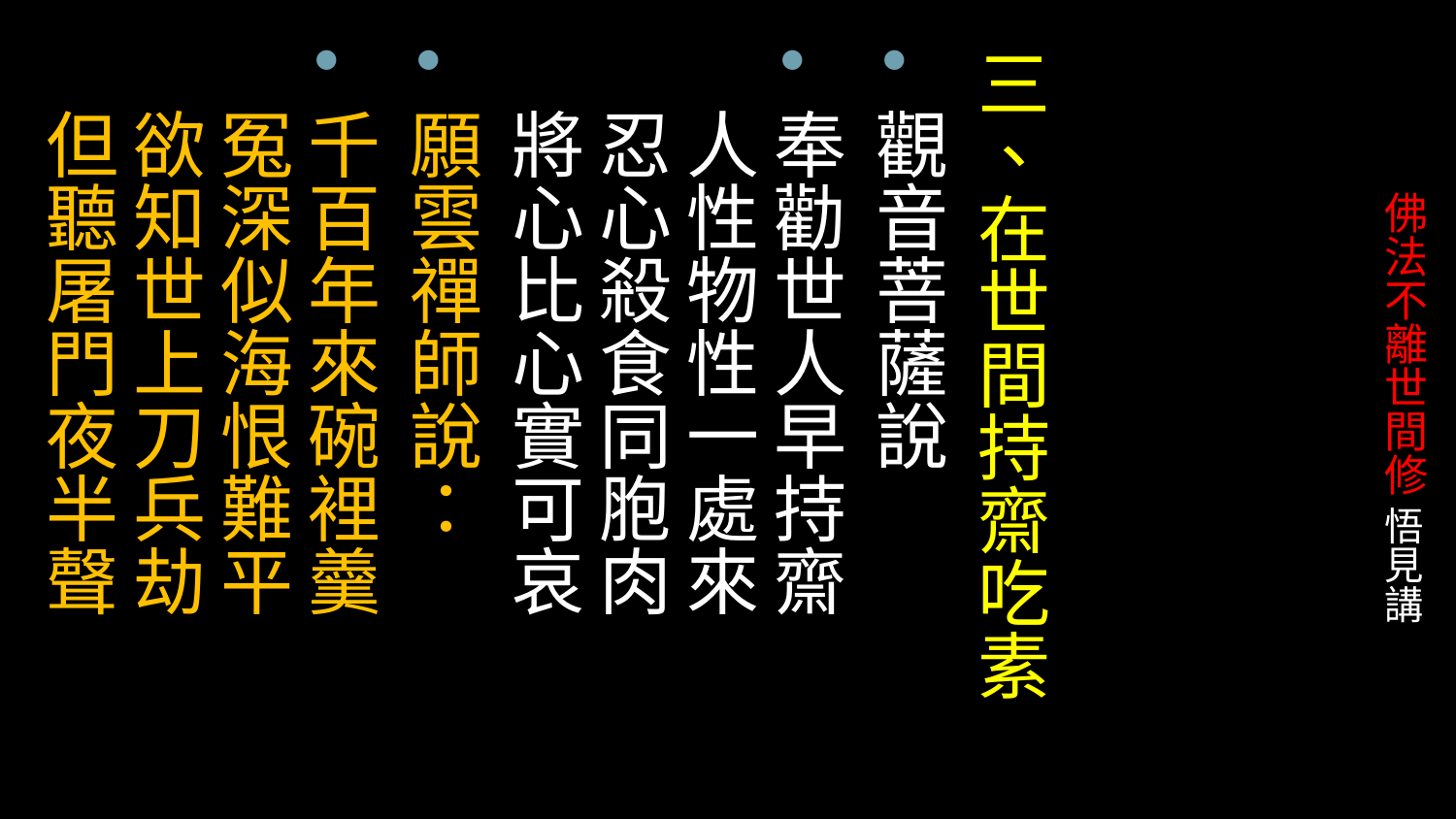

# 佛法不離世間修 悟見講
三、在世間持齋吃素
觀音菩薩說
奉勸世人早持齋　 
人性物性一處來　 
忍心殺食同胞肉　 
將心比心實可哀
願雲禪師說：
千百年來碗裡羹 
冤深似海恨難平 
欲知世上刀兵劫 
但聽屠門夜半聲